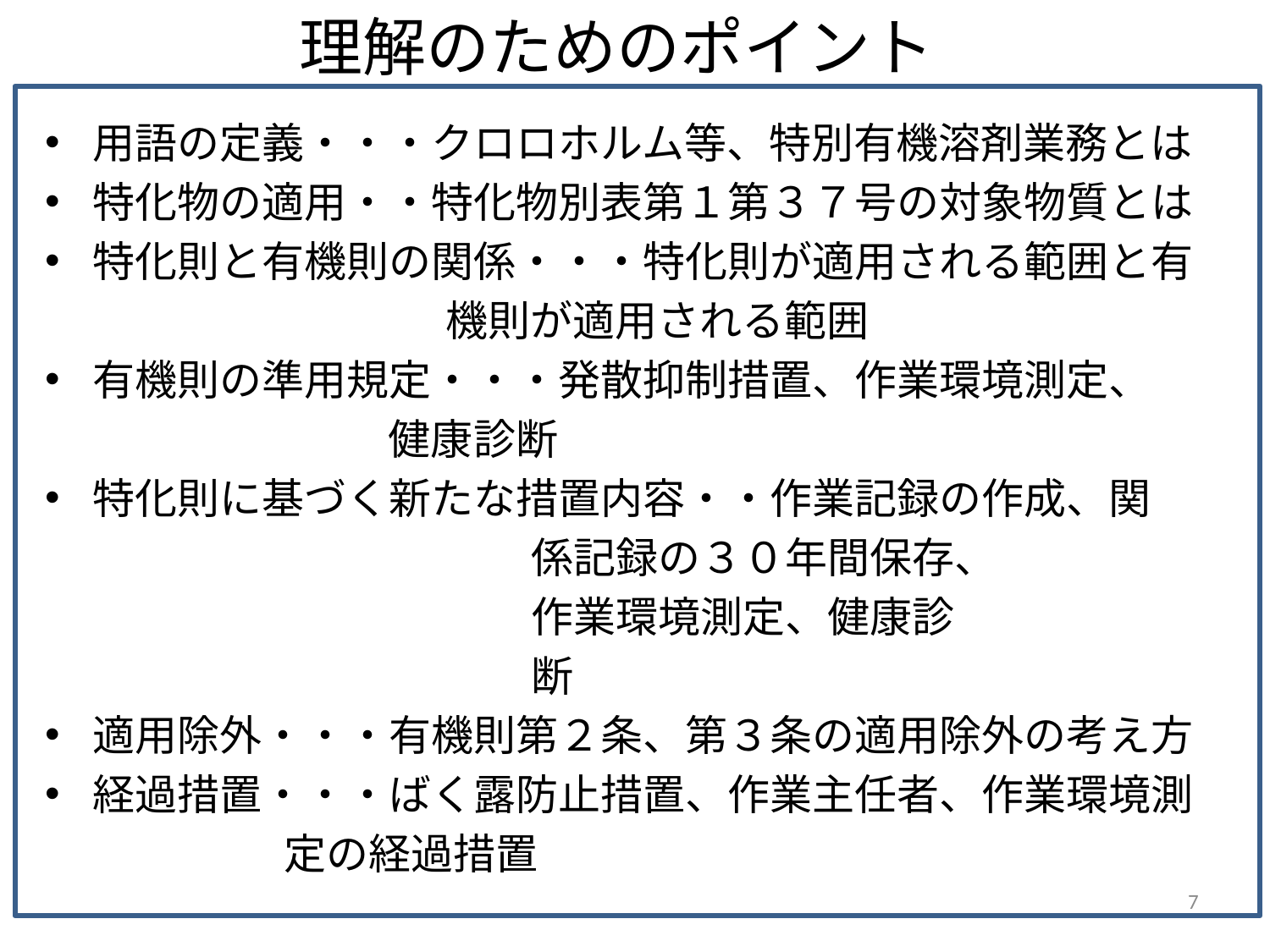

# 理解のためのポイント
用語の定義・・・クロロホルム等、特別有機溶剤業務とは
特化物の適用・・特化物別表第１第３７号の対象物質とは
特化則と有機則の関係・・・特化則が適用される範囲と有
                                         機則が適用される範囲
有機則の準用規定・・・発散抑制措置、作業環境測定、
                                   健康診断
特化則に基づく新たな措置内容・・作業記録の作成、関
                                                  係記録の３０年間保存、
                                                  作業環境測定、健康診
                                                  断
適用除外・・・有機則第２条、第３条の適用除外の考え方
経過措置・・・ばく露防止措置、作業主任者、作業環境測
                        定の経過措置

7